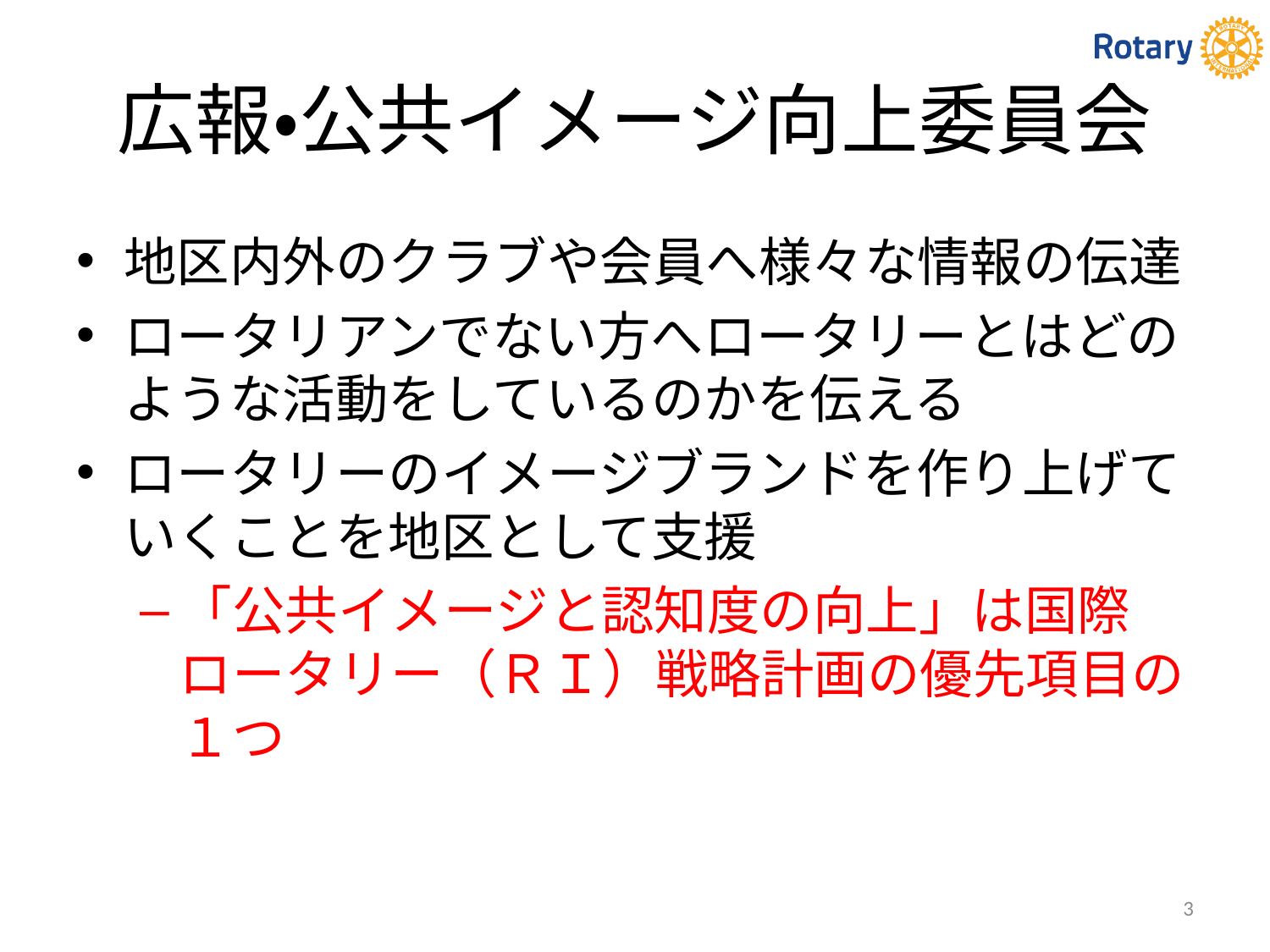

# 広報・公共イメージ向上委員会
地区内外のクラブや会員へ様々な情報の伝達
ロータリアンでない方へロータリーとはどのような活動をしているのかを伝える
ロータリーのイメージブランドを作り上げていくことを地区として支援
「公共イメージと認知度の向上」は国際ロータリー（ＲＩ）戦略計画の優先項目の１つ
3